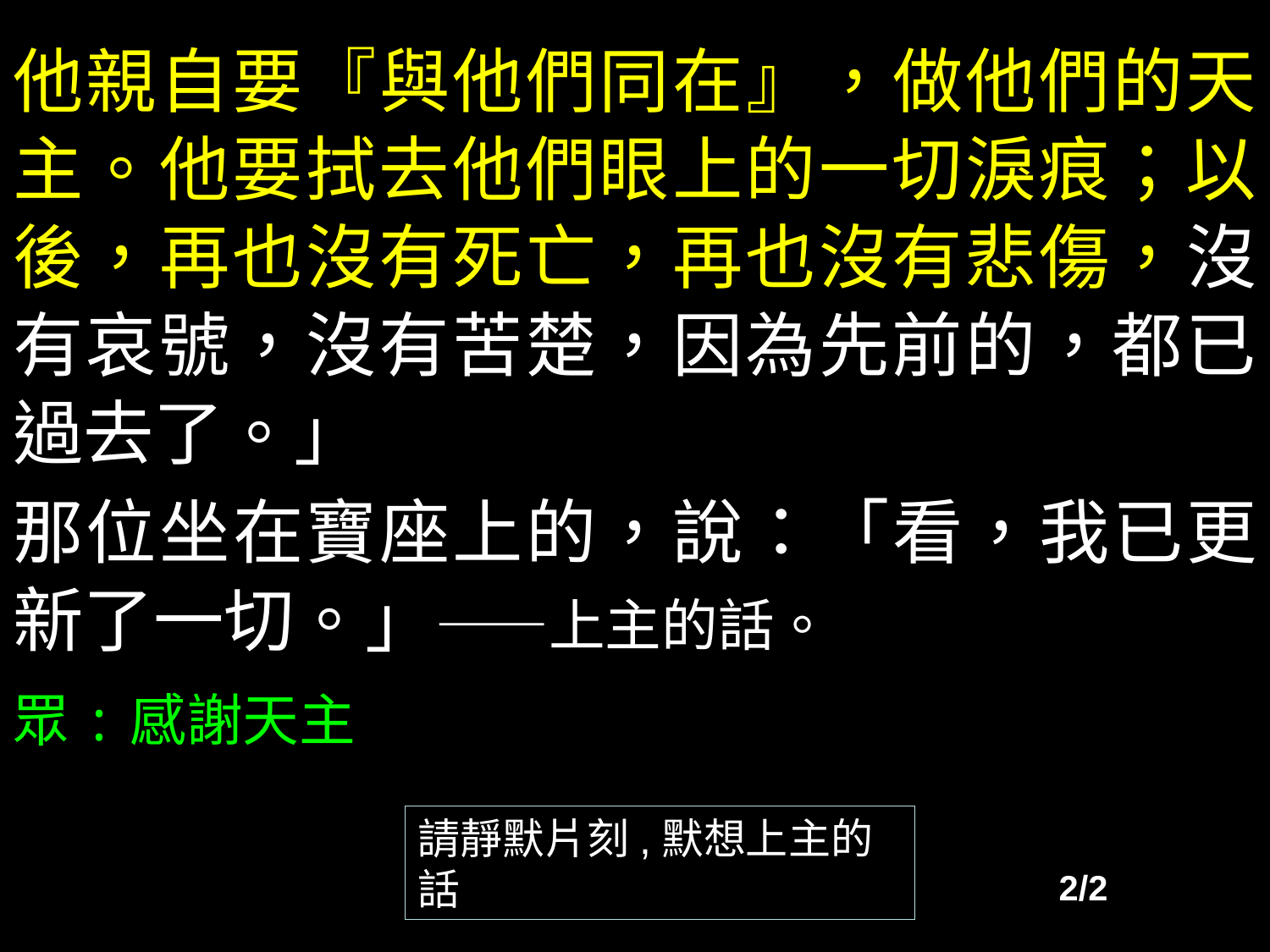

他親自要『與他們同在』，做他們的天主。他要拭去他們眼上的一切淚痕；以後，再也沒有死亡，再也沒有悲傷，沒有哀號，沒有苦楚，因為先前的，都已過去了。」
那位坐在寶座上的，說：「看，我已更新了一切。」——上主的話。
眾:感謝天主
請靜默片刻,默想上主的話
 2/2